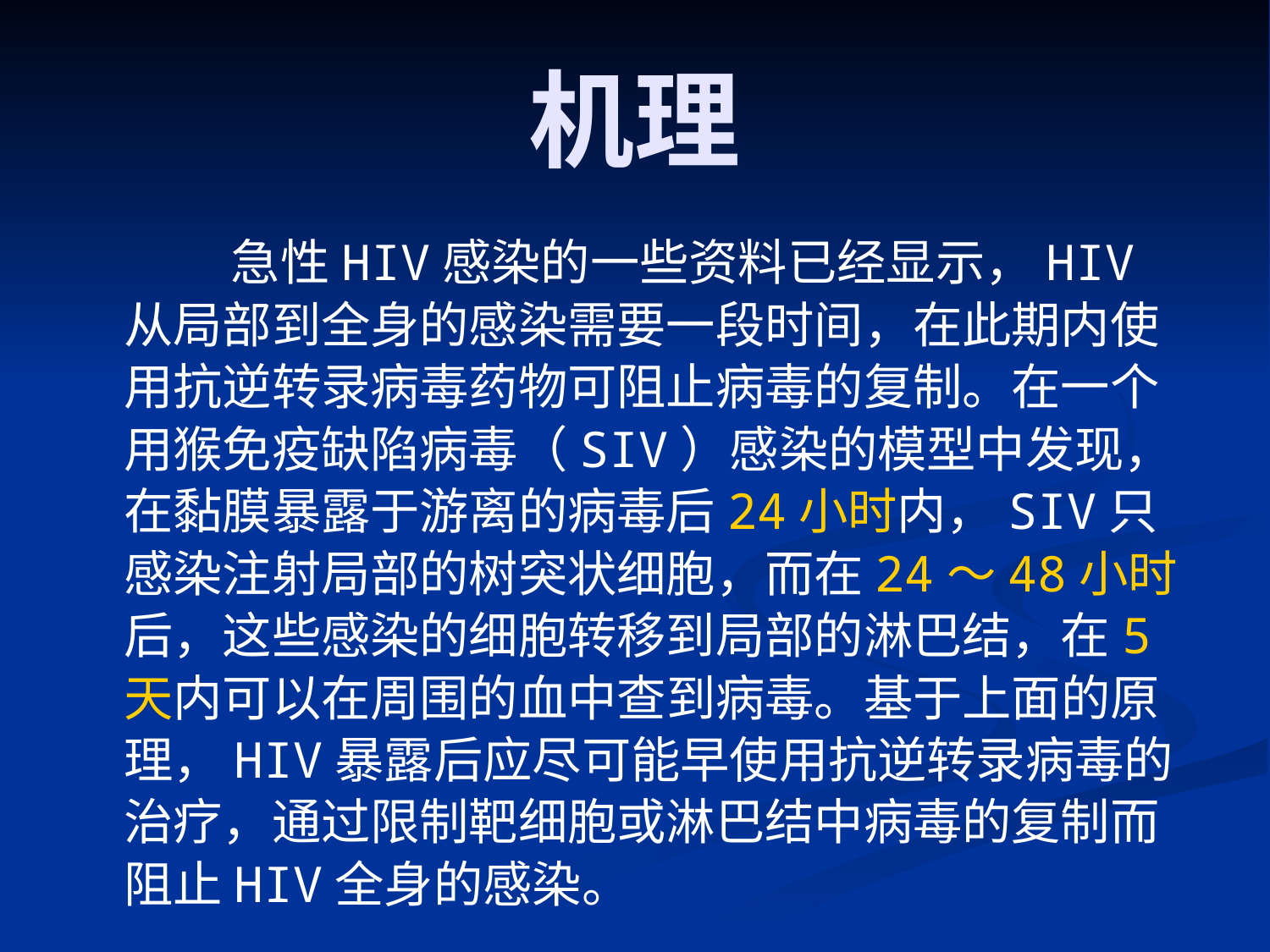

# 机理
             急性HIV感染的一些资料已经显示，HIV从局部到全身的感染需要一段时间，在此期内使用抗逆转录病毒药物可阻止病毒的复制。在一个用猴免疫缺陷病毒（SIV）感染的模型中发现，在黏膜暴露于游离的病毒后24小时内，SIV只感染注射局部的树突状细胞，而在24～48小时后，这些感染的细胞转移到局部的淋巴结，在5天内可以在周围的血中查到病毒。基于上面的原理，HIV暴露后应尽可能早使用抗逆转录病毒的治疗，通过限制靶细胞或淋巴结中病毒的复制而阻止HIV全身的感染。